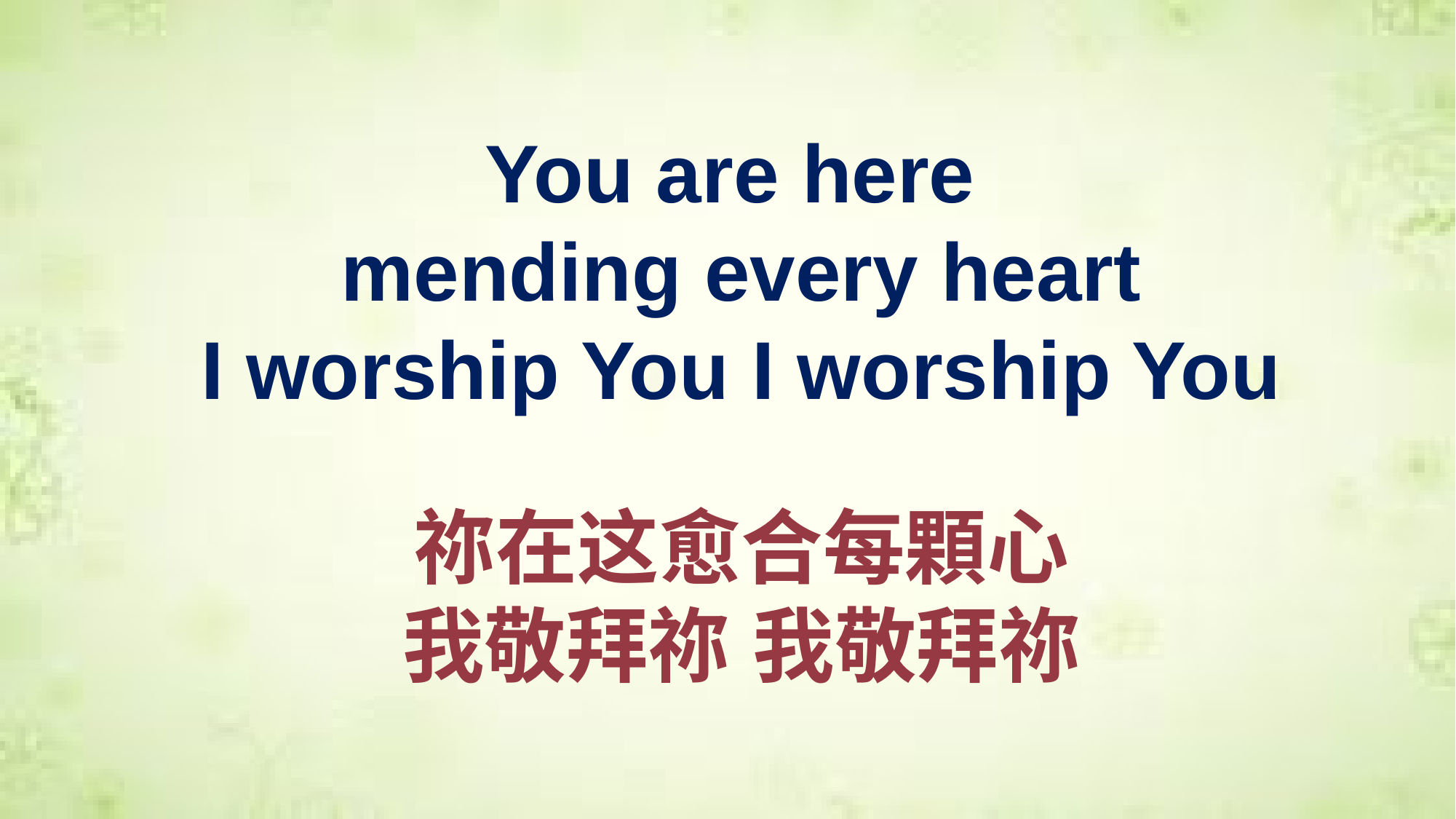

You are here
mending every heart
I worship You I worship You

祢在这愈合每顆心
我敬拜祢 我敬拜祢